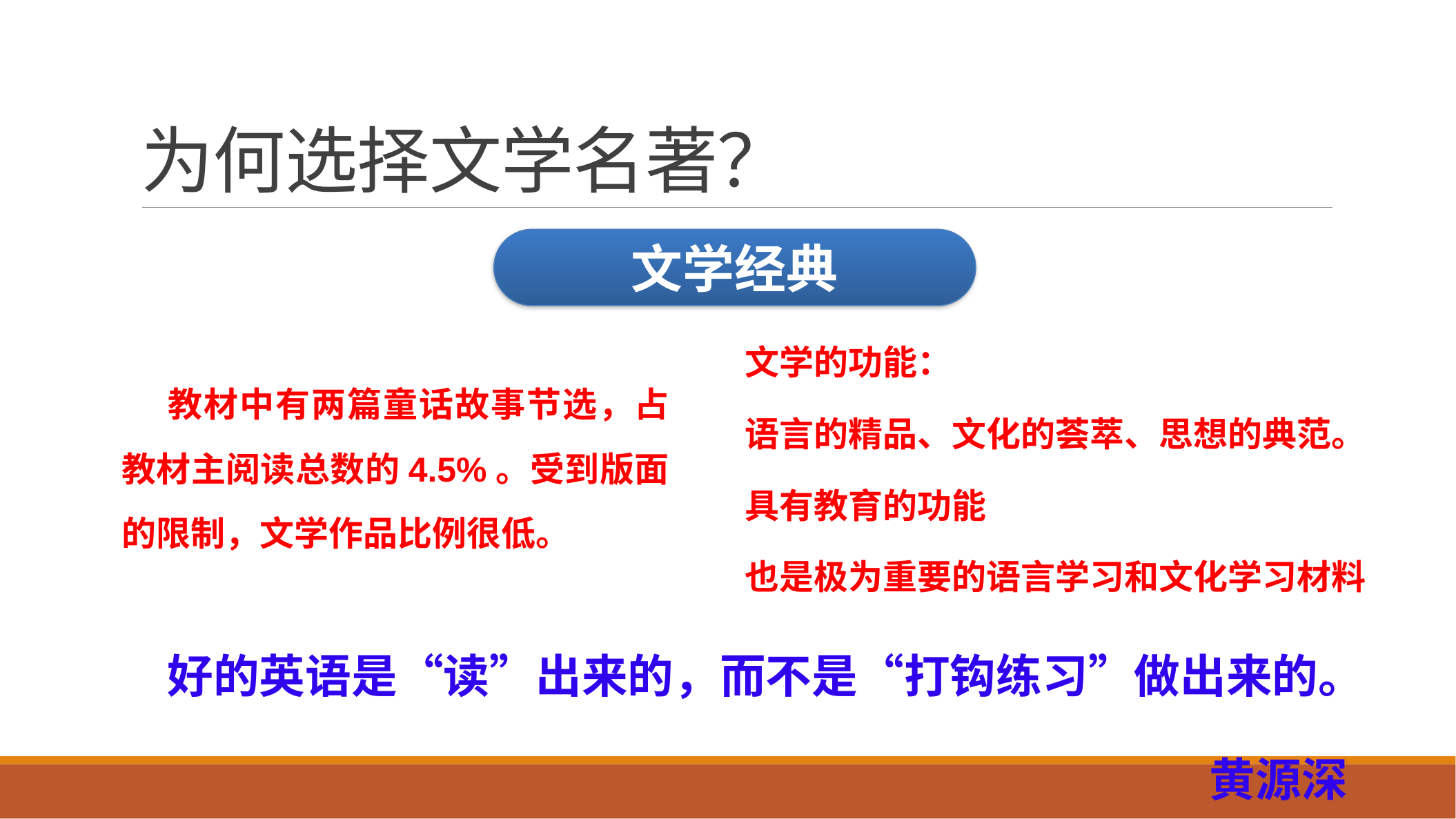

# 为何选择文学名著？

文学经典
文学的功能：
语言的精品、文化的荟萃、思想的典范。
具有教育的功能
也是极为重要的语言学习和文化学习材料
    教材中有两篇童话故事节选，占教材主阅读总数的4.5%。受到版面的限制，文学作品比例很低。

好的英语是“读”出来的，而不是“打钩练习”做出来的。
                                                                                                  黄源深